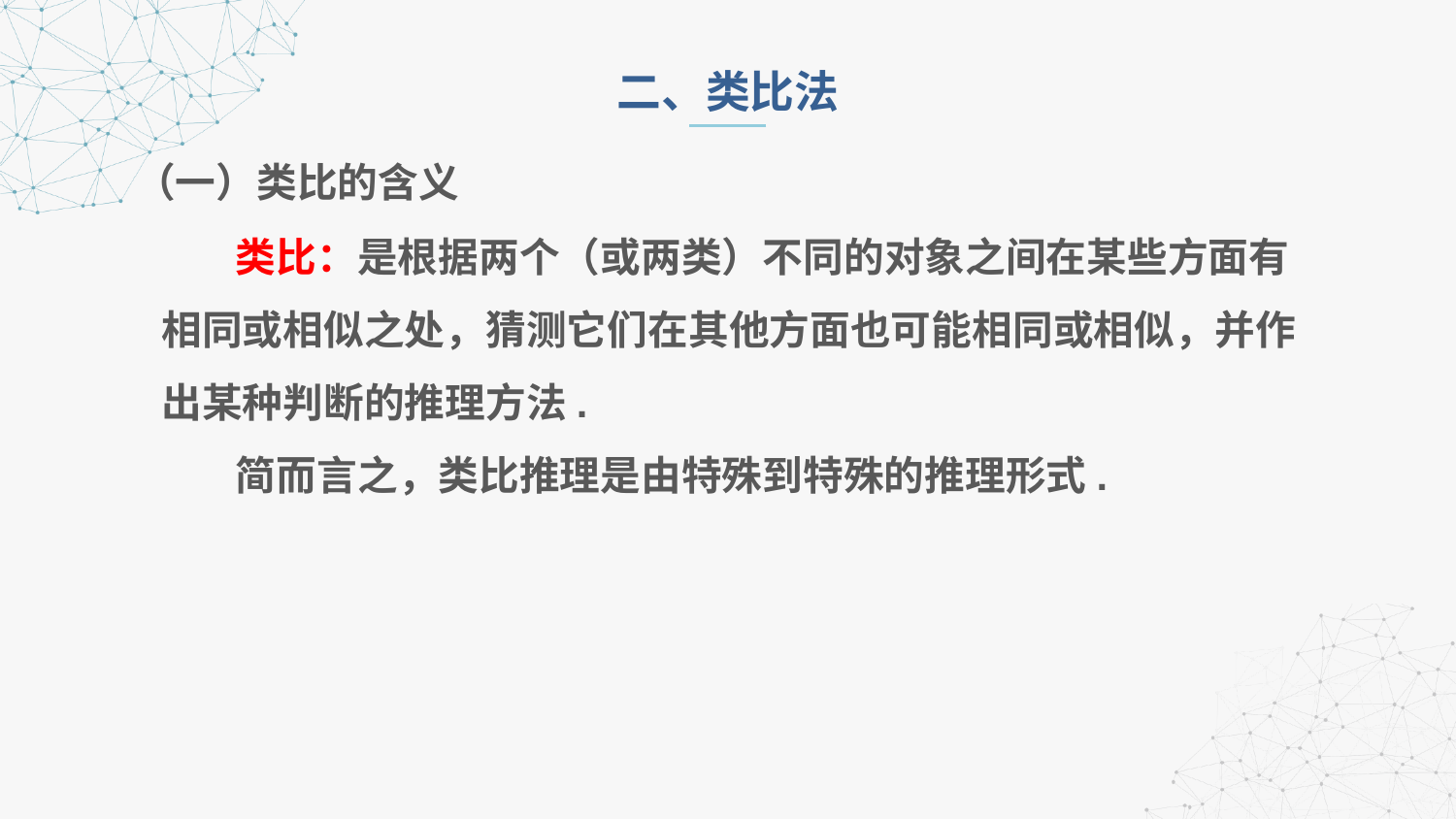

二、类比法
（一）类比的含义
       类比：是根据两个（或两类）不同的对象之间在某些方面有相同或相似之处，猜测它们在其他方面也可能相同或相似，并作出某种判断的推理方法.
       简而言之，类比推理是由特殊到特殊的推理形式.